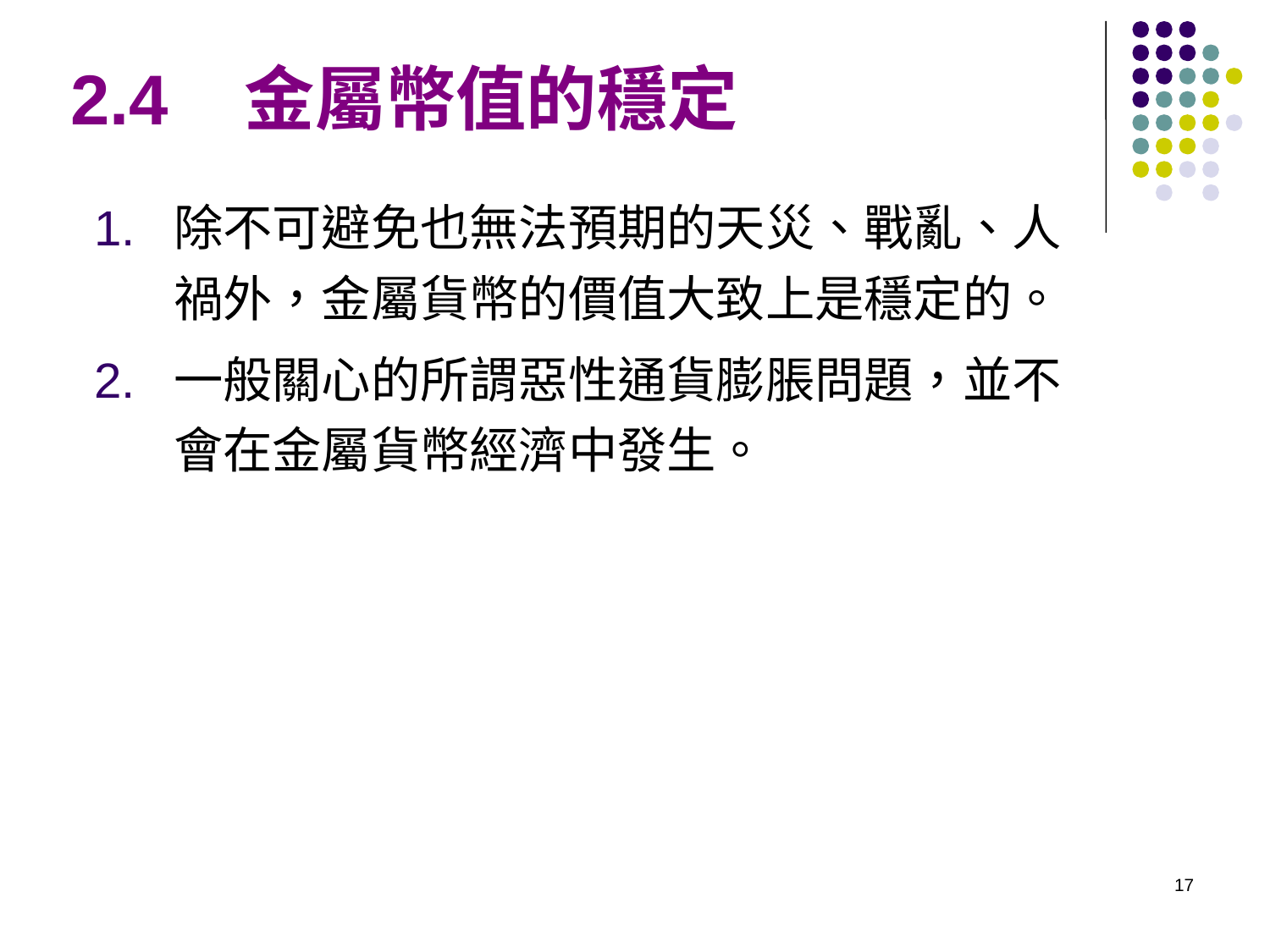

# 2.4   金屬幣值的穩定
除不可避免也無法預期的天災、戰亂、人禍外，金屬貨幣的價值大致上是穩定的。
一般關心的所謂惡性通貨膨脹問題，並不會在金屬貨幣經濟中發生。
17